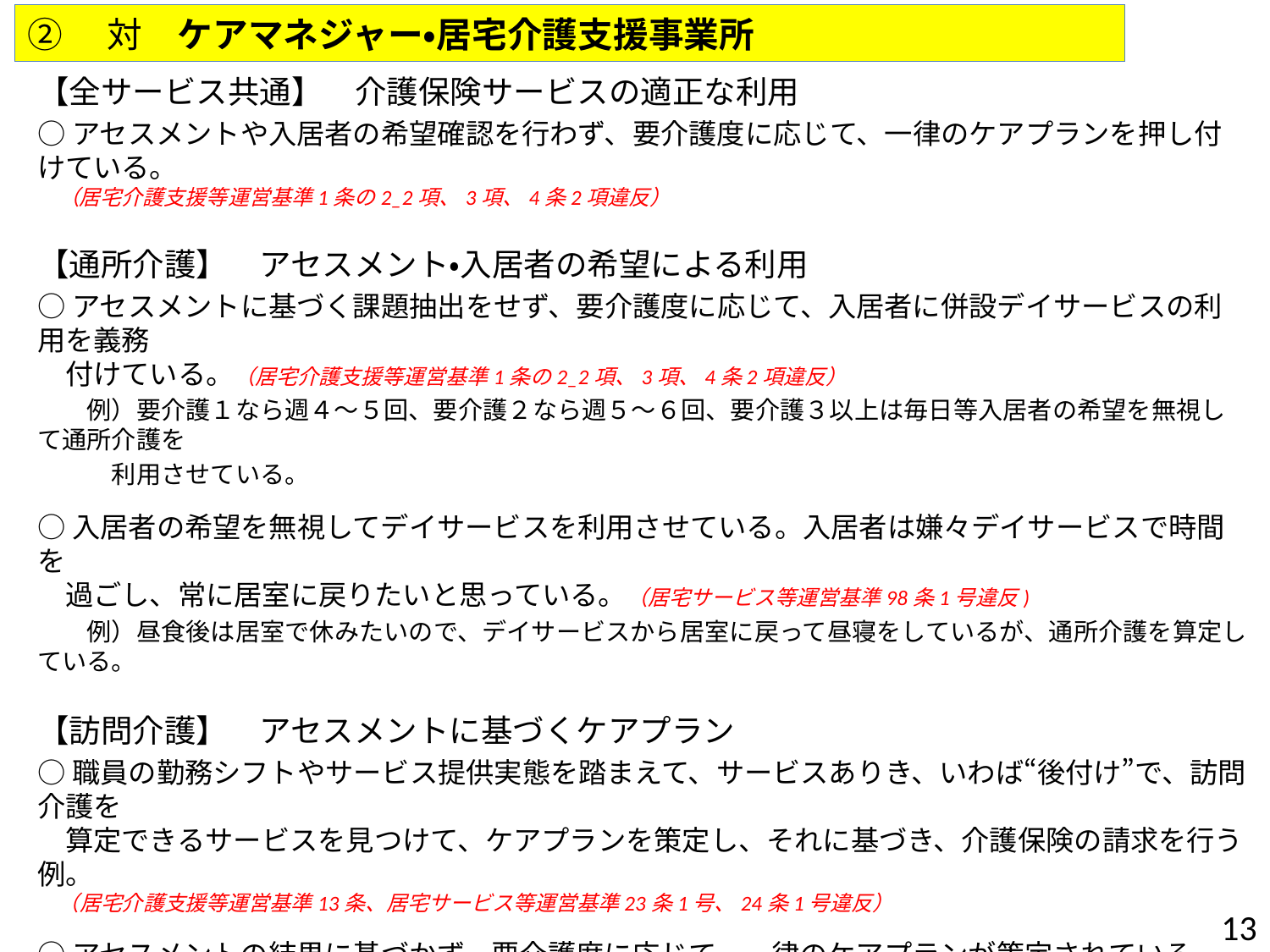

②　対　ケアマネジャー・居宅介護支援事業所
【全サービス共通】　介護保険サービスの適正な利用
○アセスメントや入居者の希望確認を行わず、要介護度に応じて、一律のケアプランを押し付けている。
　（居宅介護支援等運営基準1条の2_2項、3項、4条2項違反）

【通所介護】　アセスメント・入居者の希望による利用
○アセスメントに基づく課題抽出をせず、要介護度に応じて、入居者に併設デイサービスの利用を義務
　付けている。（居宅介護支援等運営基準1条の2_2項、3項、4条2項違反）
　　例）要介護１なら週４～５回、要介護２なら週５～６回、要介護３以上は毎日等入居者の希望を無視して通所介護を
　　　利用させている。
○入居者の希望を無視してデイサービスを利用させている。入居者は嫌々デイサービスで時間を
　過ごし、常に居室に戻りたいと思っている。（居宅サービス等運営基準98条1号違反)
　　例）昼食後は居室で休みたいので、デイサービスから居室に戻って昼寝をしているが、通所介護を算定している。

【訪問介護】　アセスメントに基づくケアプラン
○職員の勤務シフトやサービス提供実態を踏まえて、サービスありき、いわば“後付け”で、訪問介護を
　算定できるサービスを見つけて、ケアプランを策定し、それに基づき、介護保険の請求を行う例。
　（居宅介護支援等運営基準13条、居宅サービス等運営基準23条1号、24条1号違反）
○アセスメントの結果に基づかず、要介護度に応じて、一律のケアプランが策定されている。その結果
　として、自立支援の観点が不足する、できることは利用者自らが行うといった前提に反した不要な
　サービスが行われているが、ケアプランの見直しがなされていない。
　（居宅介護支援等運営基準1条の2_2項、3項、13条違反）
　例）ある入居者は、朝・夕の着替え、身支度ができるのに、ケアプランに、訪問介護の起床介助や就寝介助を盛り込ん
　　でいる。特に要介護１・２の入居者に、全員、起床介助、就寝介助を盛り込んでいる場合は、注意深い検証が必要で
　　ある。
13